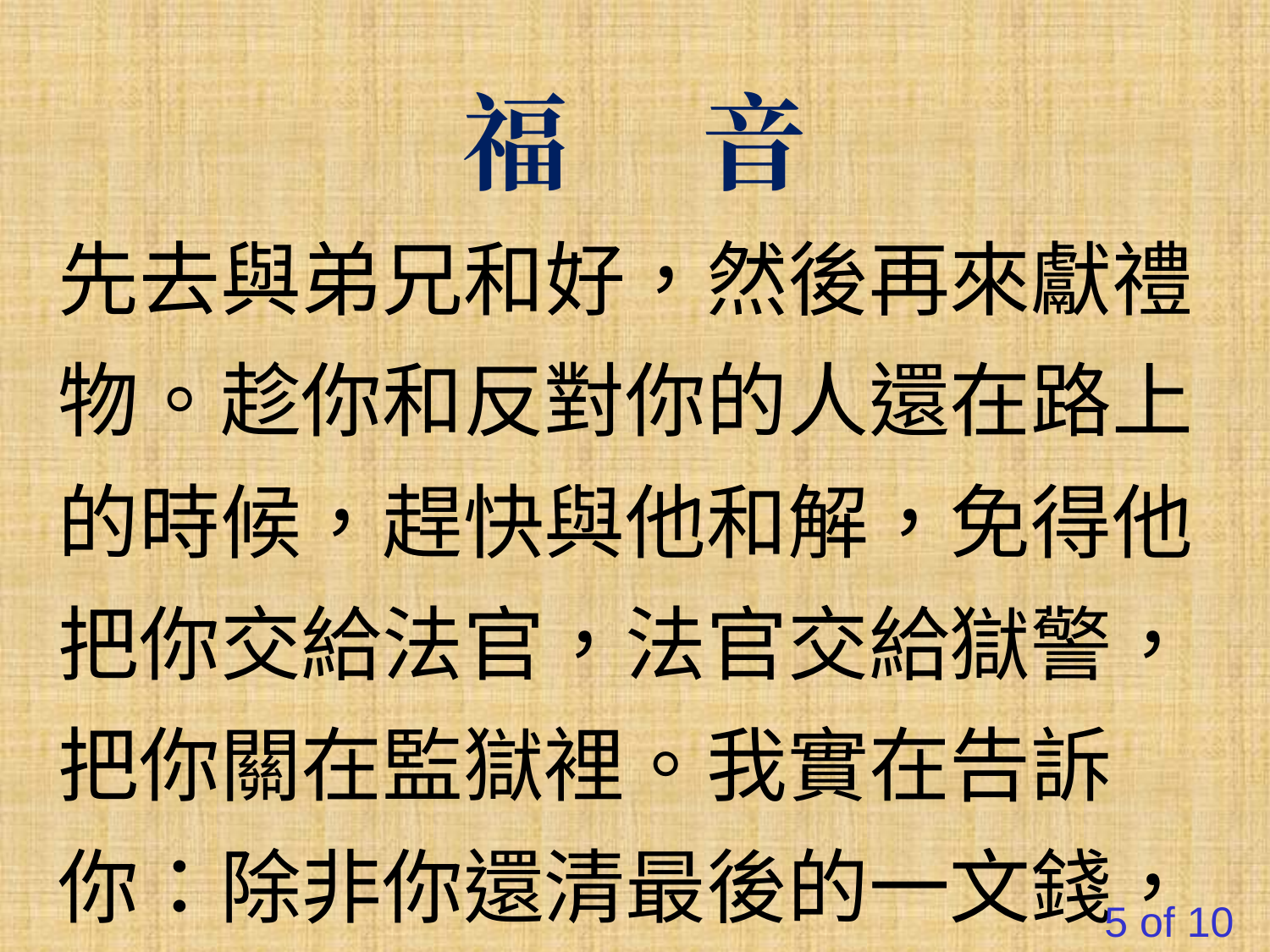

福     音
先去與弟兄和好，然後再來獻禮物。趁你和反對你的人還在路上的時候，趕快與他和解，免得他把你交給法官，法官交給獄警，把你關在監獄裡。我實在告訴你：除非你還清最後的一文錢，
5 of 10